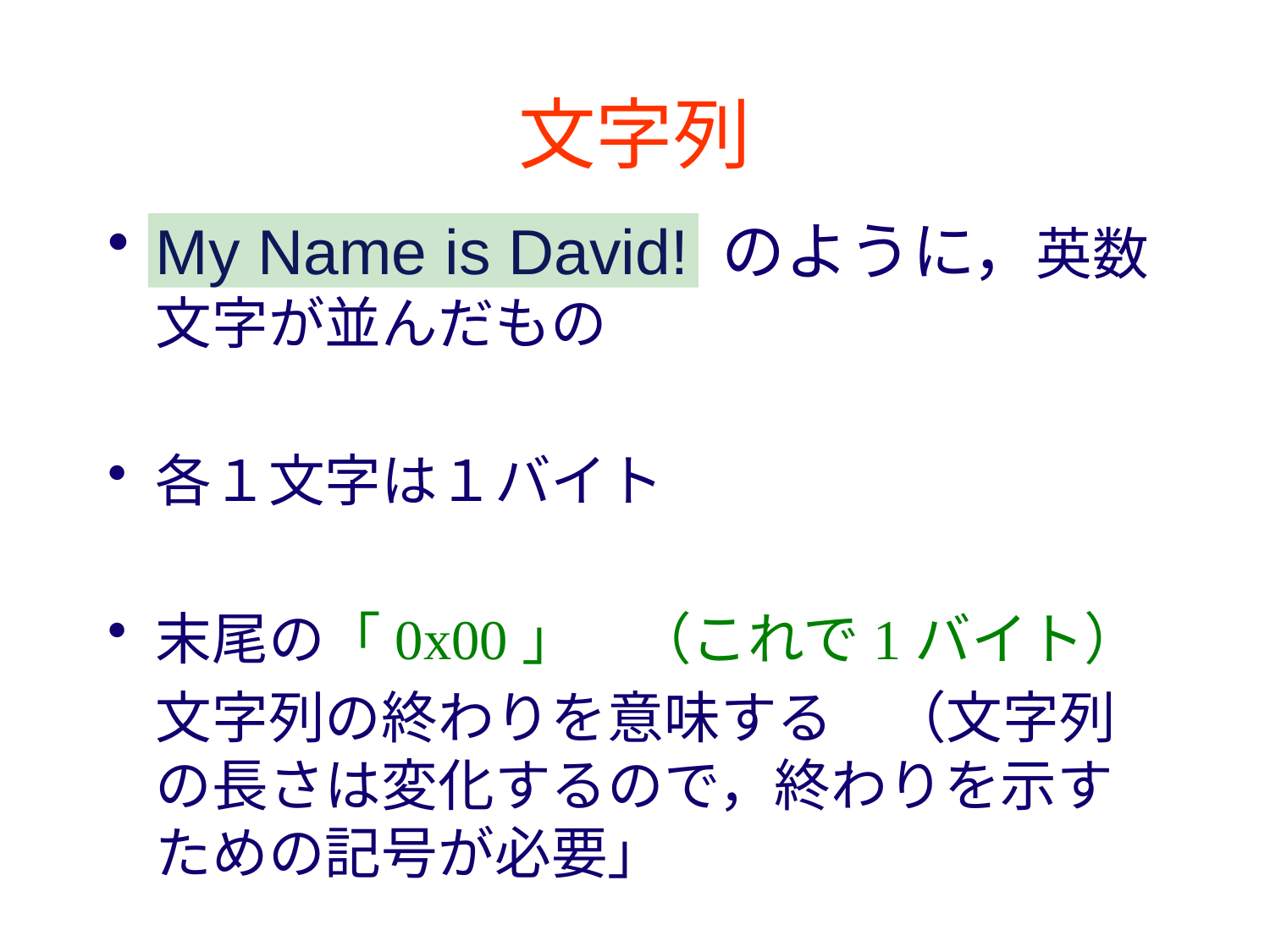

# 文字列
My Name is David! のように，英数文字が並んだもの

各１文字は１バイト

末尾の「0x00」　（これで1バイト）
	文字列の終わりを意味する　（文字列の長さは変化するので，終わりを示すための記号が必要」